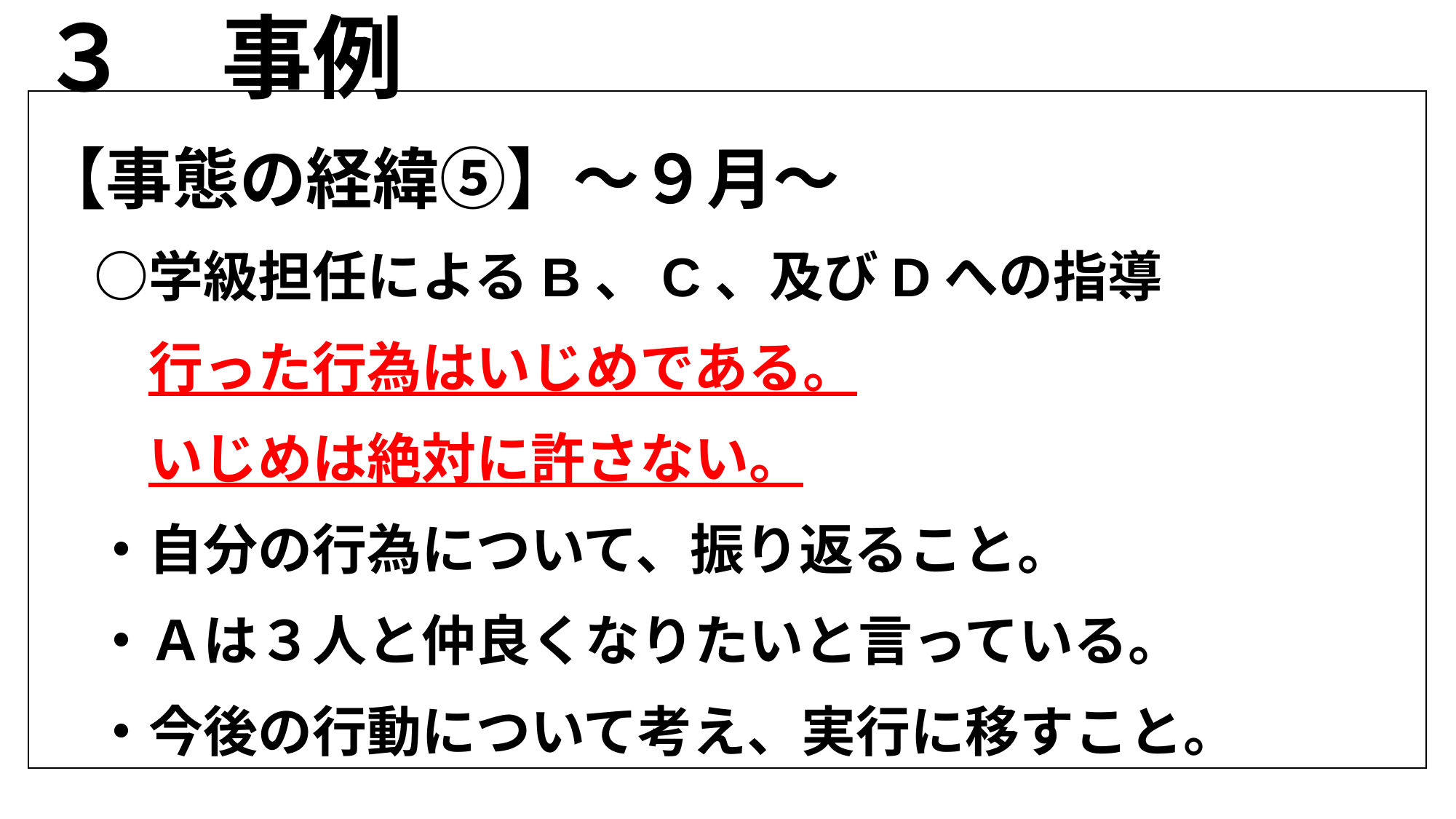

# ３　事例
【事態の経緯⑤】～９月～
　○学級担任によるB、C、及びDへの指導
　　行った行為はいじめである。
　　いじめは絶対に許さない。
　・自分の行為について、振り返ること。
　・Ａは３人と仲良くなりたいと言っている。
　・今後の行動について考え、実行に移すこと。